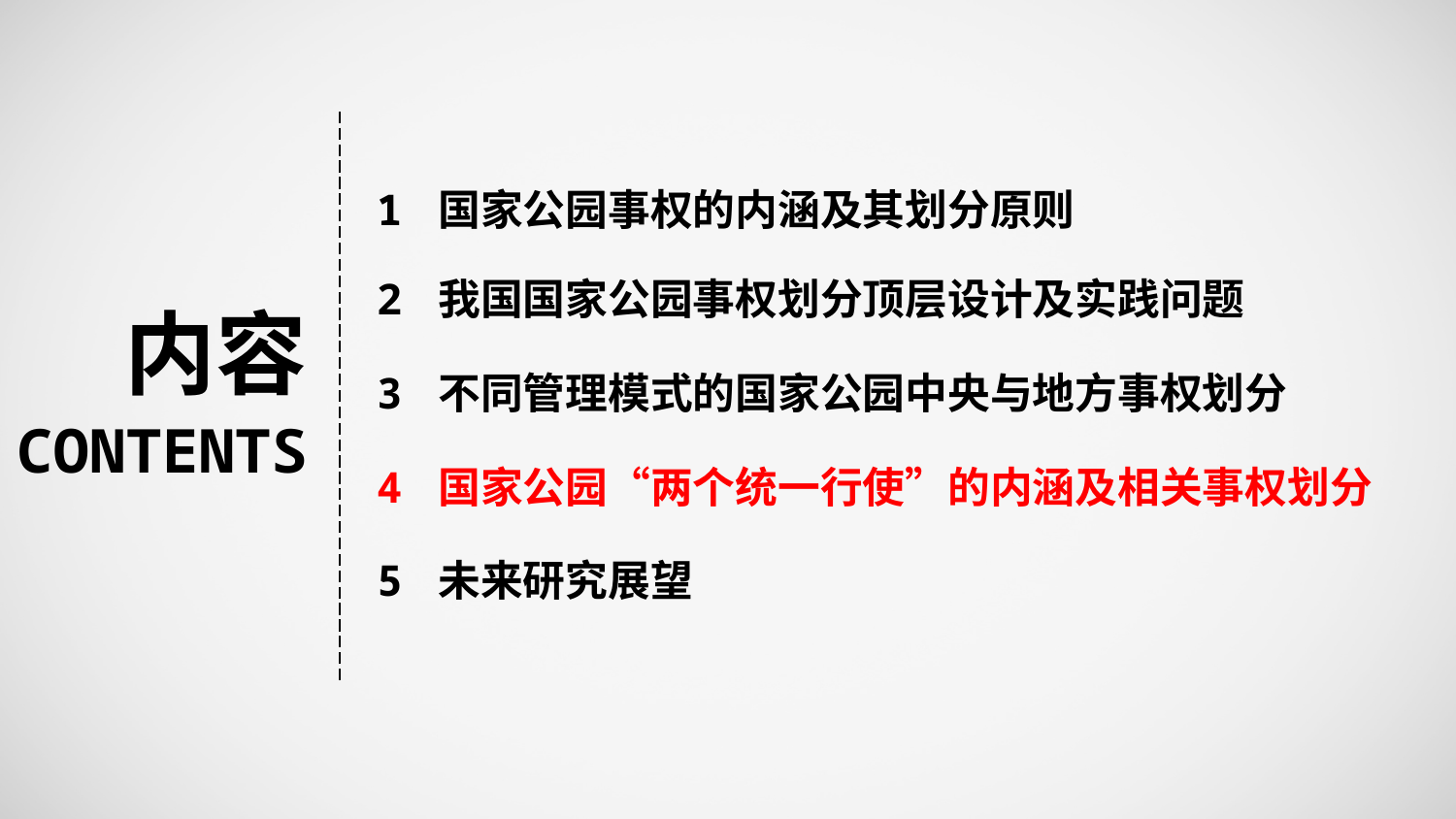

1 国家公园事权的内涵及其划分原则
2 我国国家公园事权划分顶层设计及实践问题
内容
3 不同管理模式的国家公园中央与地方事权划分
CONTENTS
4 国家公园“两个统一行使”的内涵及相关事权划分
5 未来研究展望